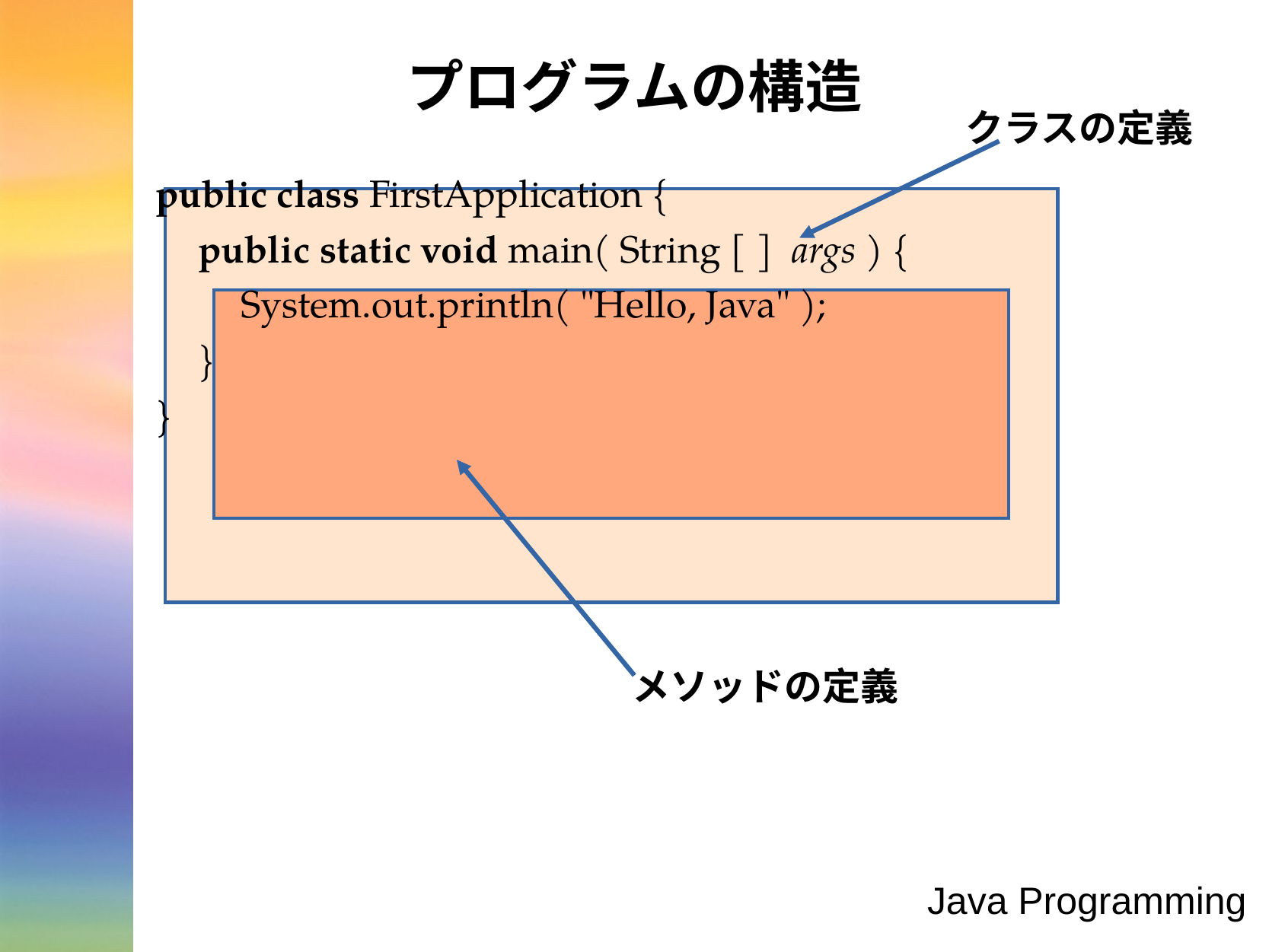

# プログラムの構造
クラスの定義

public class FirstApplication {
public static void main( String [ ]  args ) {
System.out.println( "Hello, Java" );
}
}

メソッドの定義